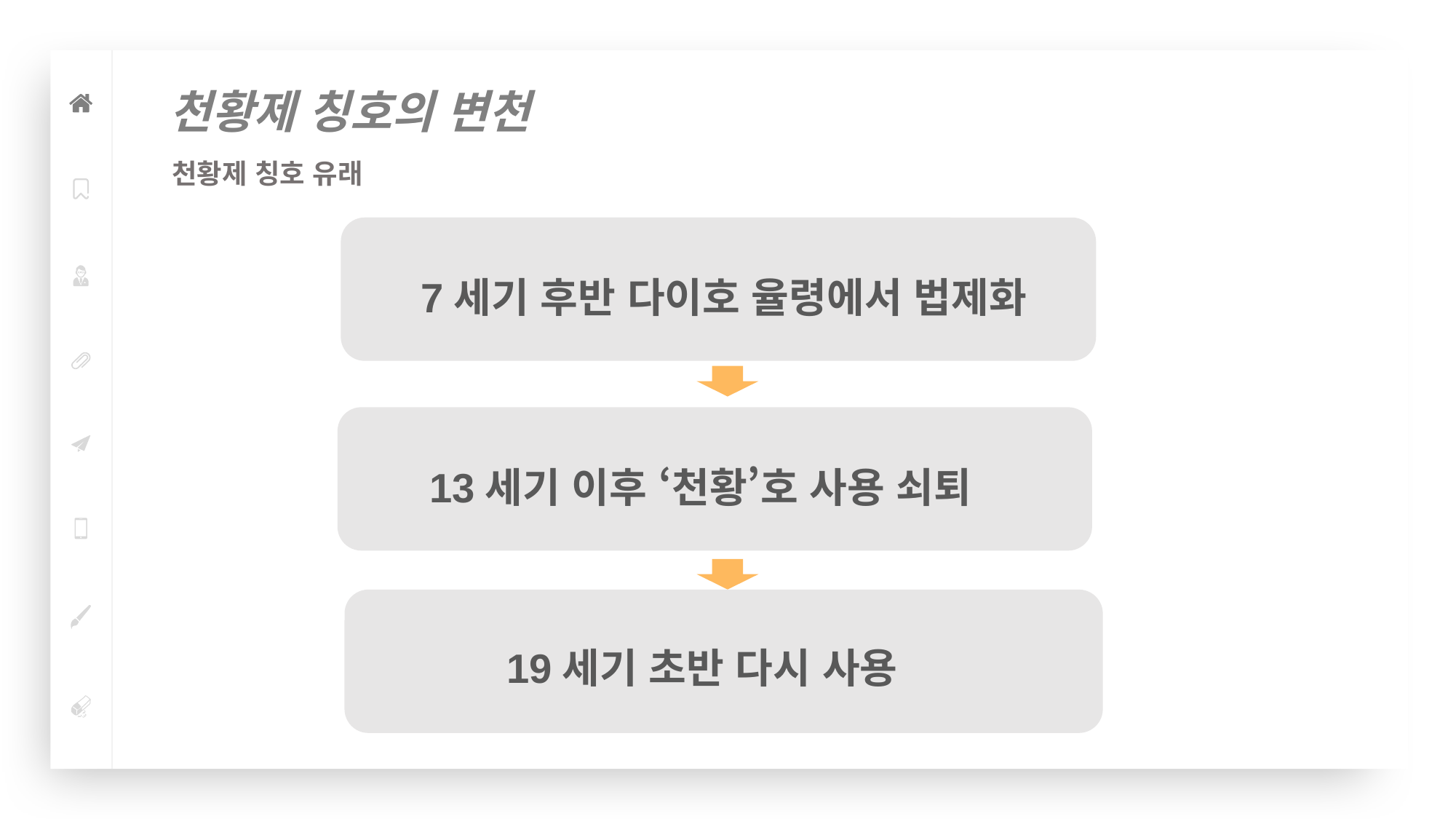

천황제 칭호의 변천

천황제 칭호 유래

7세기 후반 다이호 율령에서 법제화

13세기 이후 ‘천황’호 사용 쇠퇴

19세기 초반 다시 사용